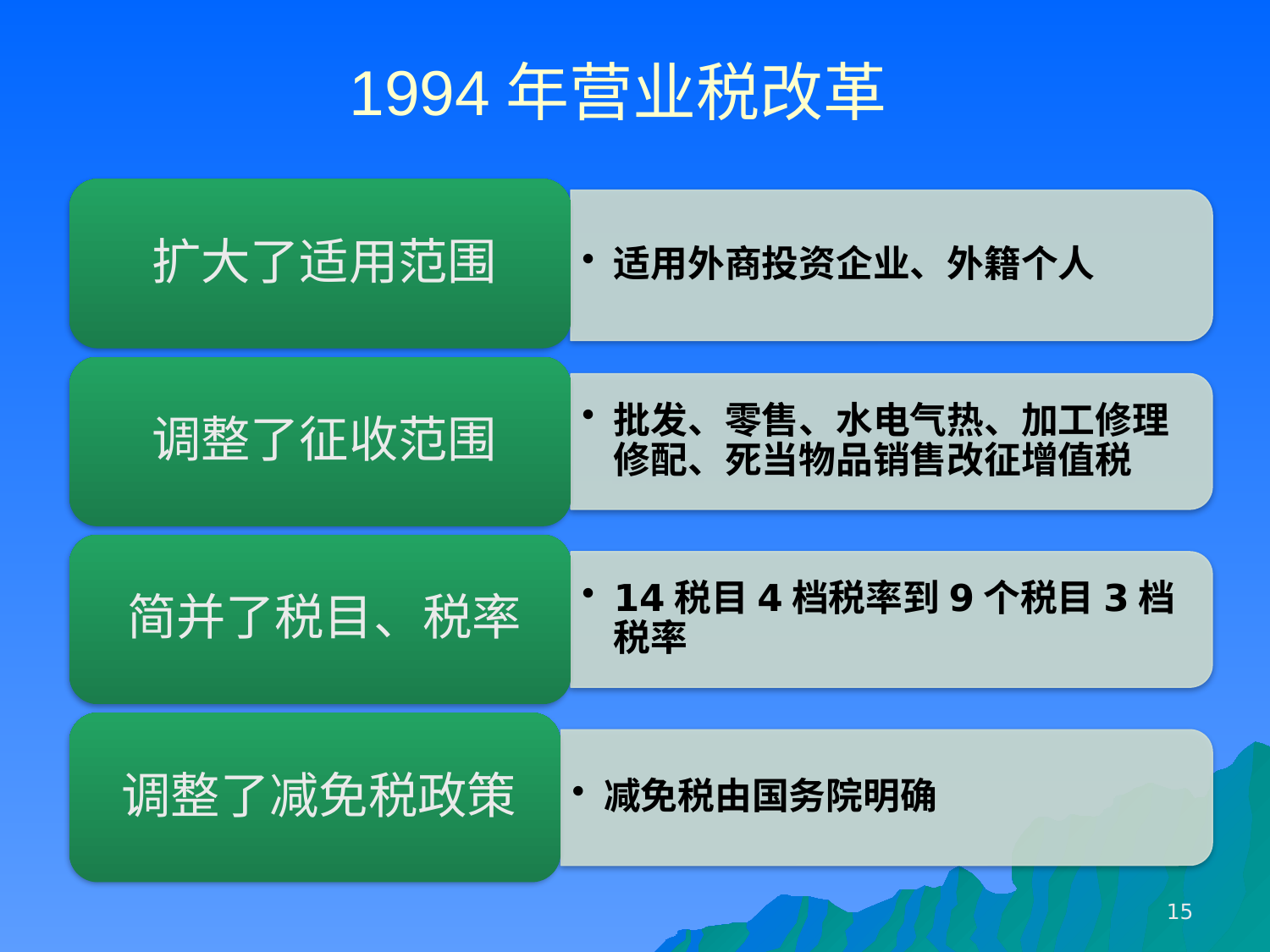

# 1994年营业税改革
适用外商投资企业、外籍个人
扩大了适用范围
批发、零售、水电气热、加工修理修配、死当物品销售改征增值税
调整了征收范围
14税目4档税率到9个税目3档税率
简并了税目、税率
减免税由国务院明确
调整了减免税政策
15